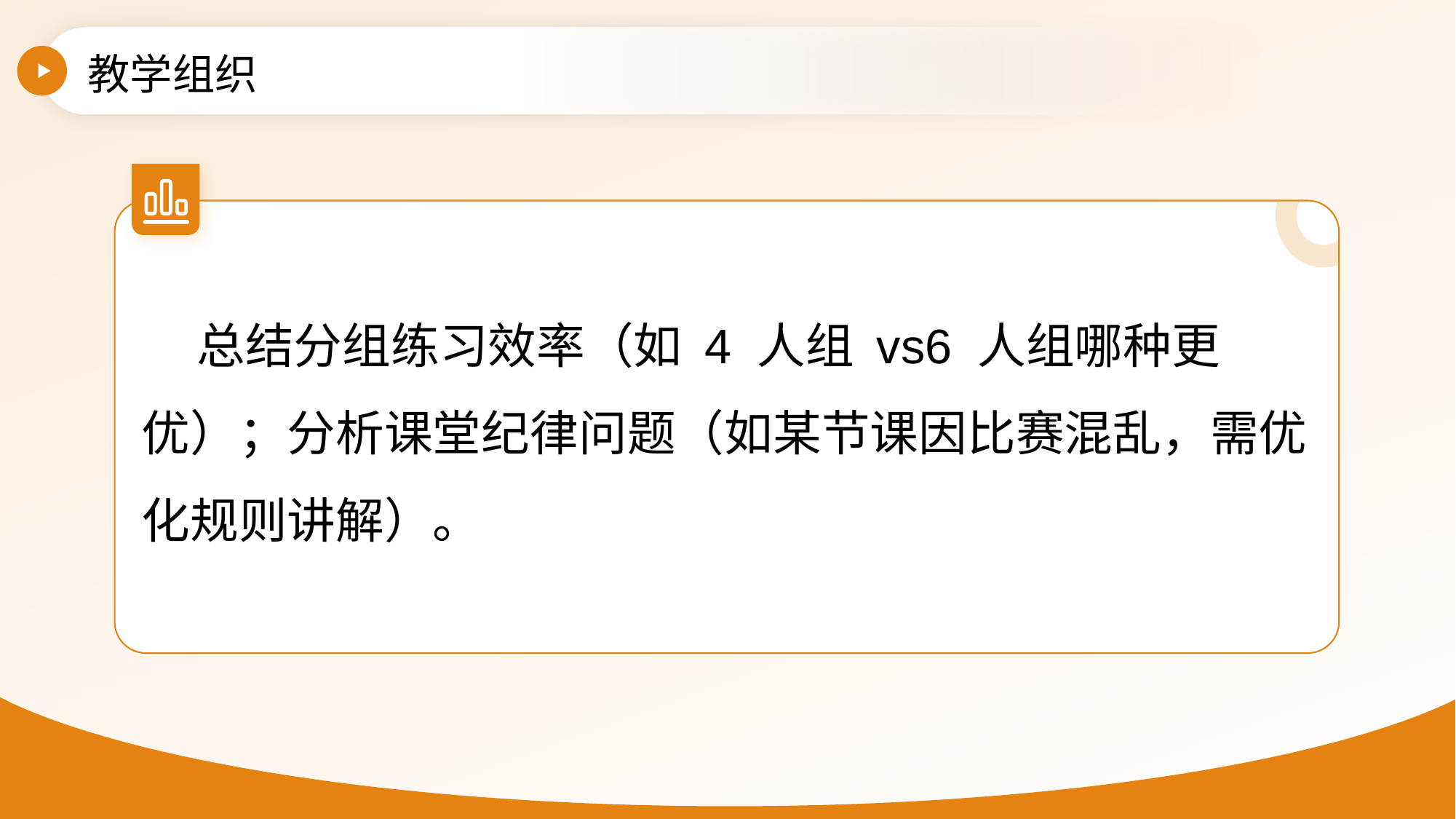

教学组织

    总结分组练习效率（如 4 人组 vs6 人组哪种更优）；分析课堂纪律问题（如某节课因比赛混乱，需优化规则讲解）。